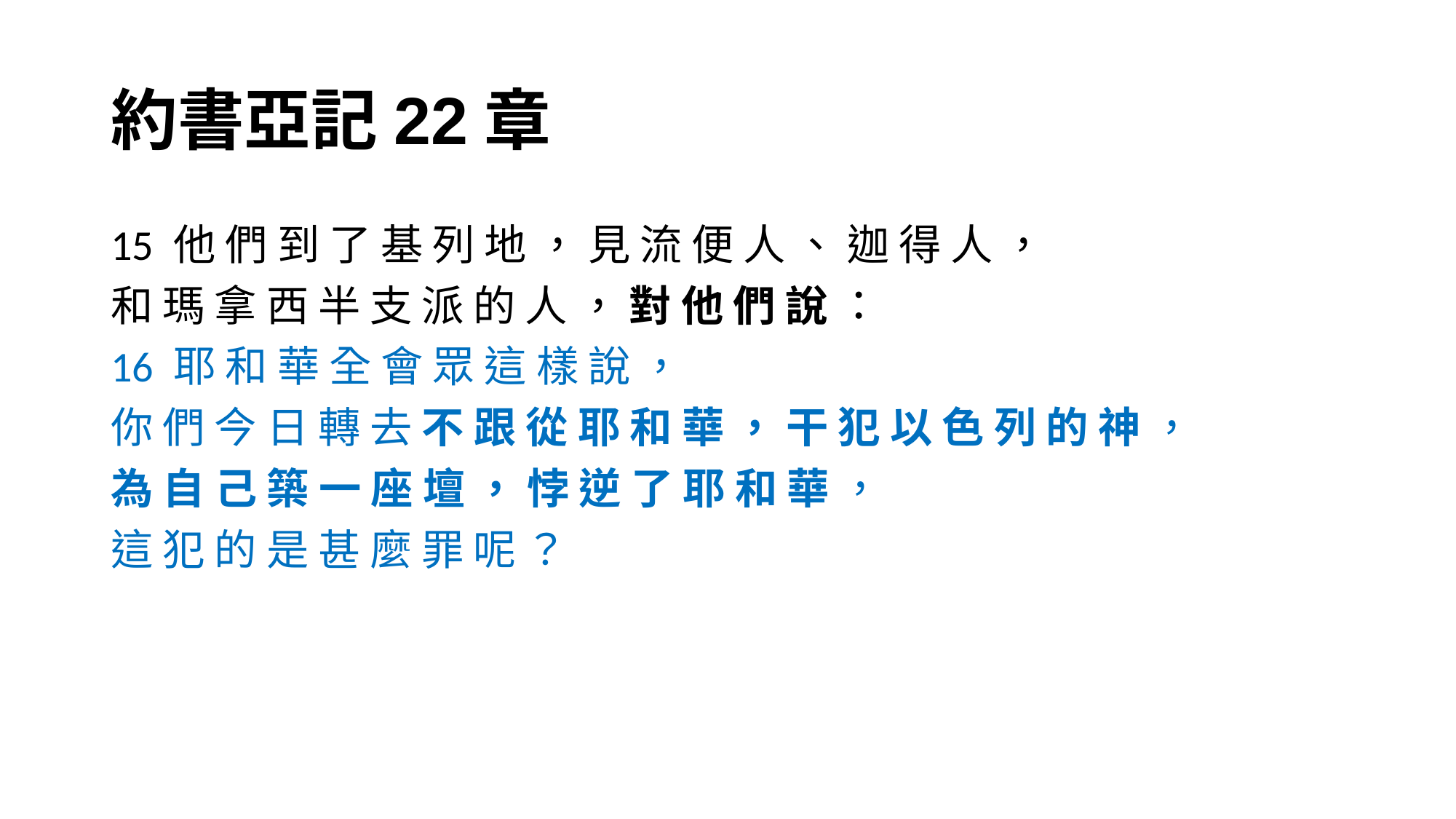

# 約書亞記22章
15 他 們 到 了 基 列 地 ， 見 流 便 人 、 迦 得 人 ，
和 瑪 拿 西 半 支 派 的 人 ， 對 他 們 說 ：
16 耶 和 華 全 會 眾 這 樣 說 ，
你 們 今 日 轉 去 不 跟 從 耶 和 華 ， 干 犯 以 色 列 的 神 ，
為 自 己 築 一 座 壇 ， 悖 逆 了 耶 和 華 ，
這 犯 的 是 甚 麼 罪 呢 ？